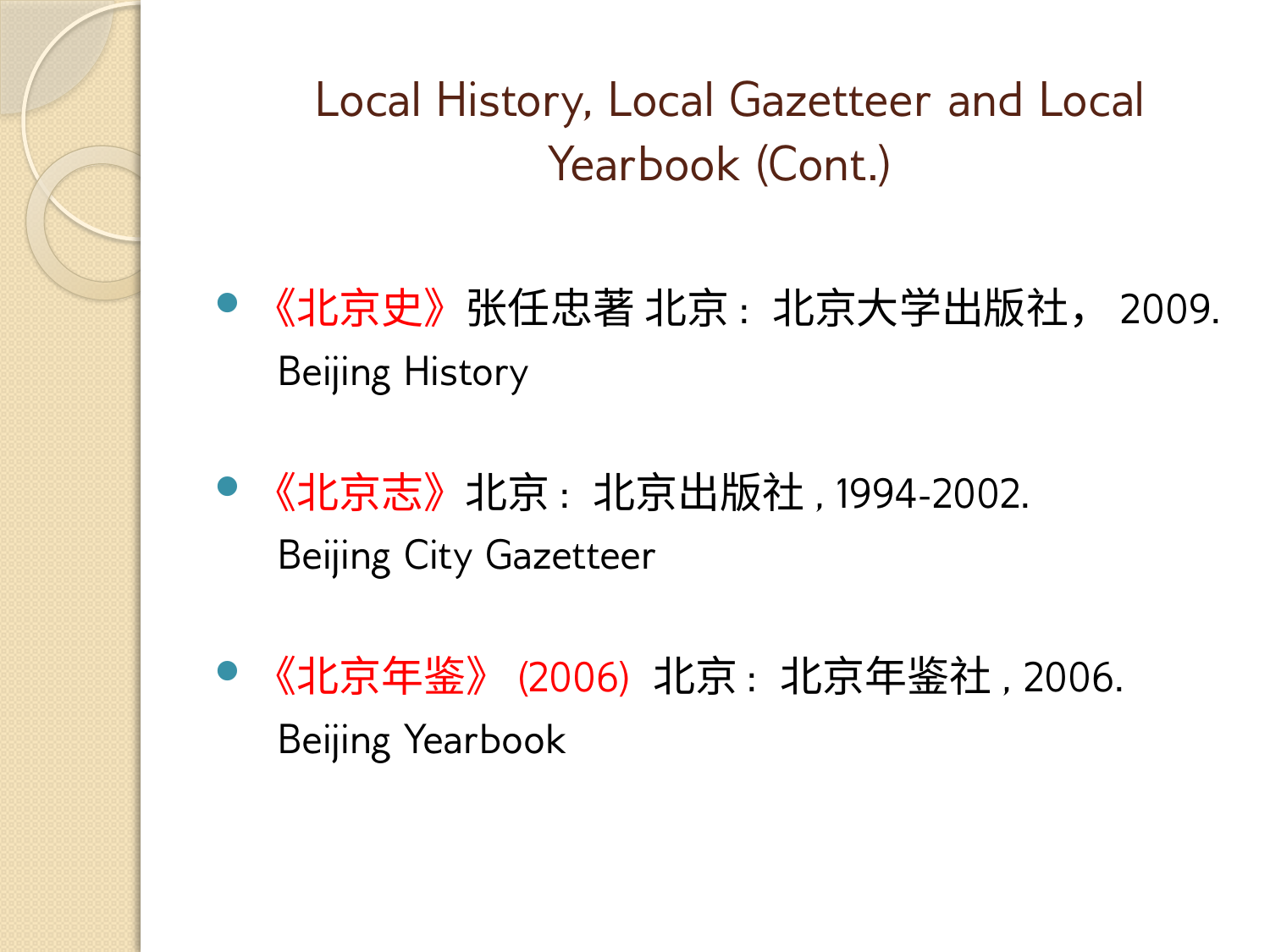

# Local History, Local Gazetteer and Local Yearbook (Cont.)
《北京史》张任忠著 北京: 北京大学出版社，2009.
     Beijing History

《北京志》北京: 北京出版社, 1994-2002.
     Beijing City Gazetteer

《北京年鉴》(2006) 北京: 北京年鉴社, 2006.
     Beijing Yearbook